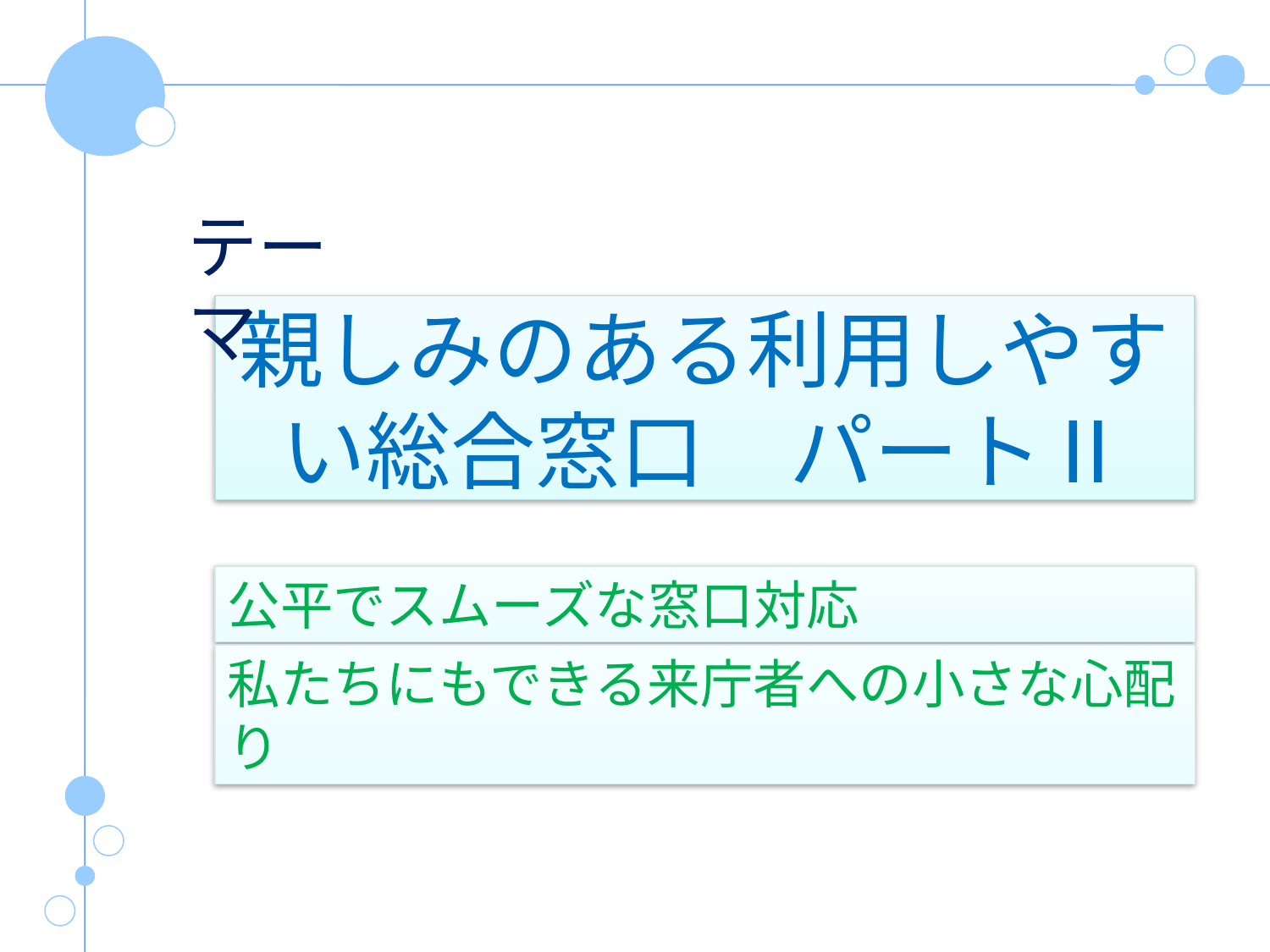

テーマ
# 親しみのある利用しやすい総合窓口　パートⅡ
公平でスムーズな窓口対応
私たちにもできる来庁者への小さな心配り